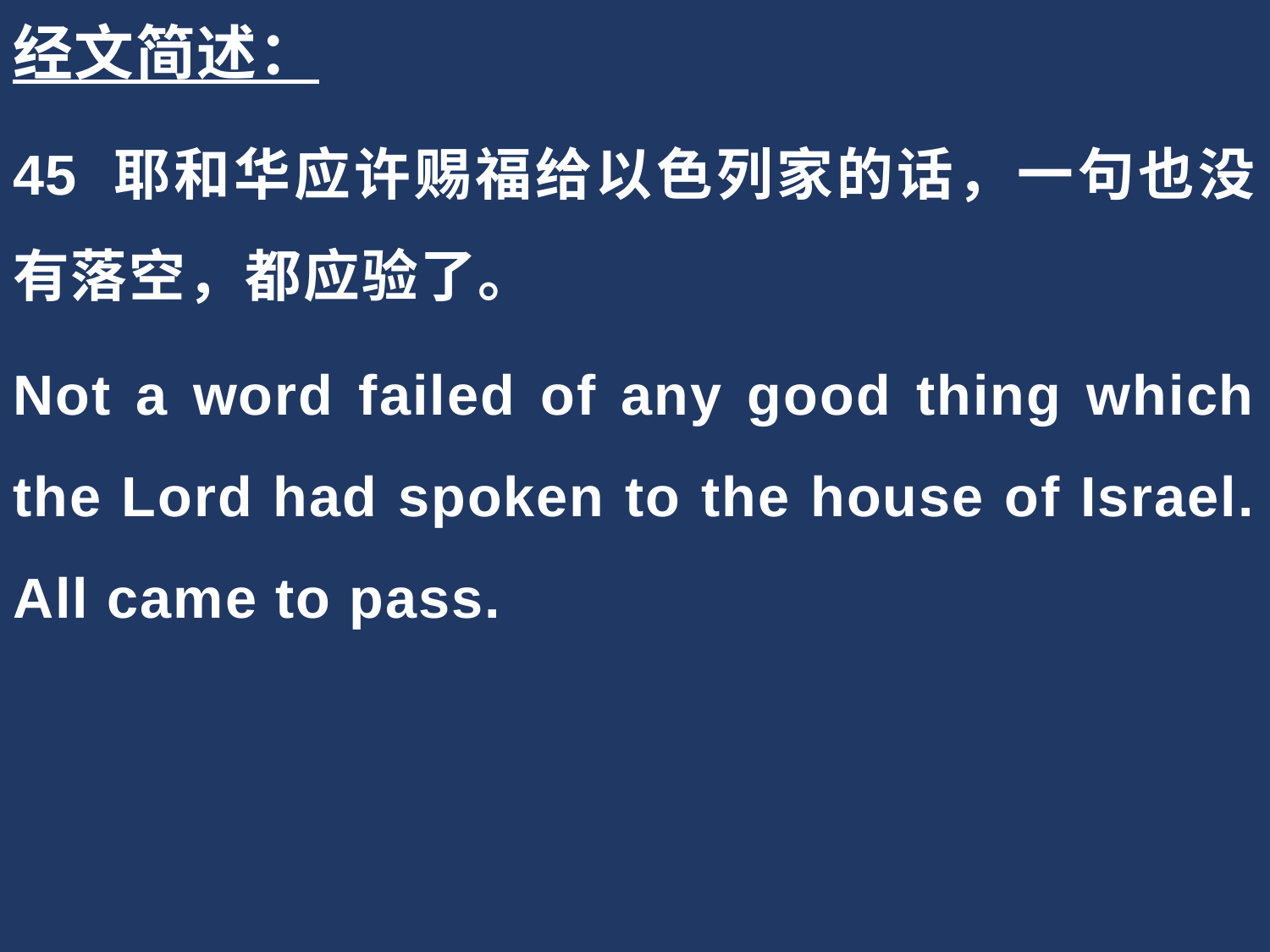

经文简述：
45 耶和华应许赐福给以色列家的话，一句也没有落空，都应验了。
Not a word failed of any good thing which the Lord had spoken to the house of Israel. All came to pass.